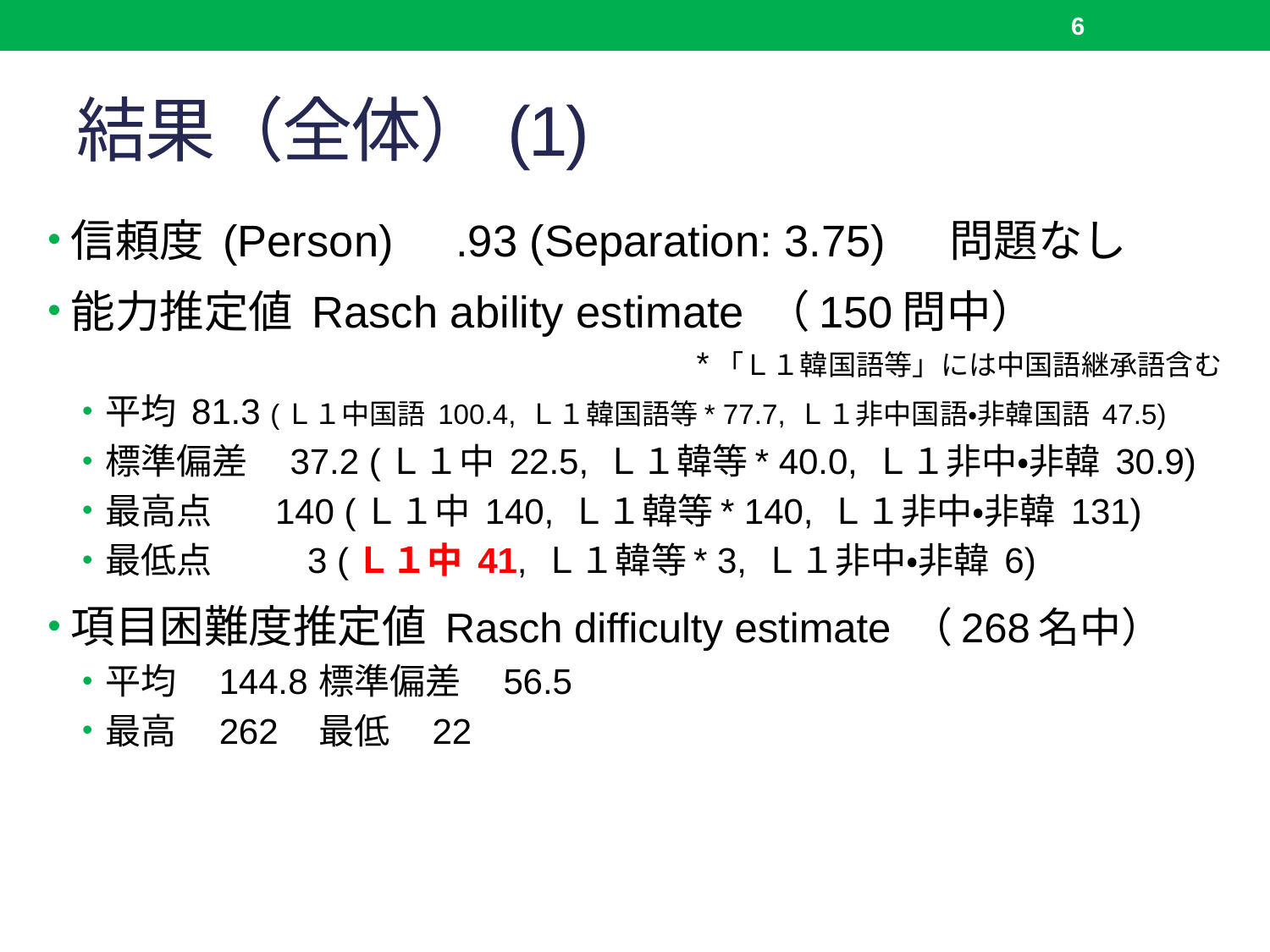

6
# 結果（全体）(1)
信頼度 (Person)　.93 (Separation: 3.75)　 問題なし
能力推定値 Rasch ability estimate （150問中）
*「Ｌ１韓国語等」には中国語継承語含む
平均 81.3 (Ｌ１中国語 100.4, Ｌ１韓国語等* 77.7, Ｌ１非中国語・非韓国語 47.5)
標準偏差　37.2 (Ｌ１中 22.5, Ｌ１韓等* 40.0, Ｌ１非中・非韓 30.9)
最高点       140 (Ｌ１中 140, Ｌ１韓等* 140, Ｌ１非中・非韓 131)
最低点           3 (Ｌ１中 41, Ｌ１韓等* 3, Ｌ１非中・非韓 6)
項目困難度推定値 Rasch difficulty estimate （268名中）
平均　144.8	標準偏差　56.5
最高　262		最低　22